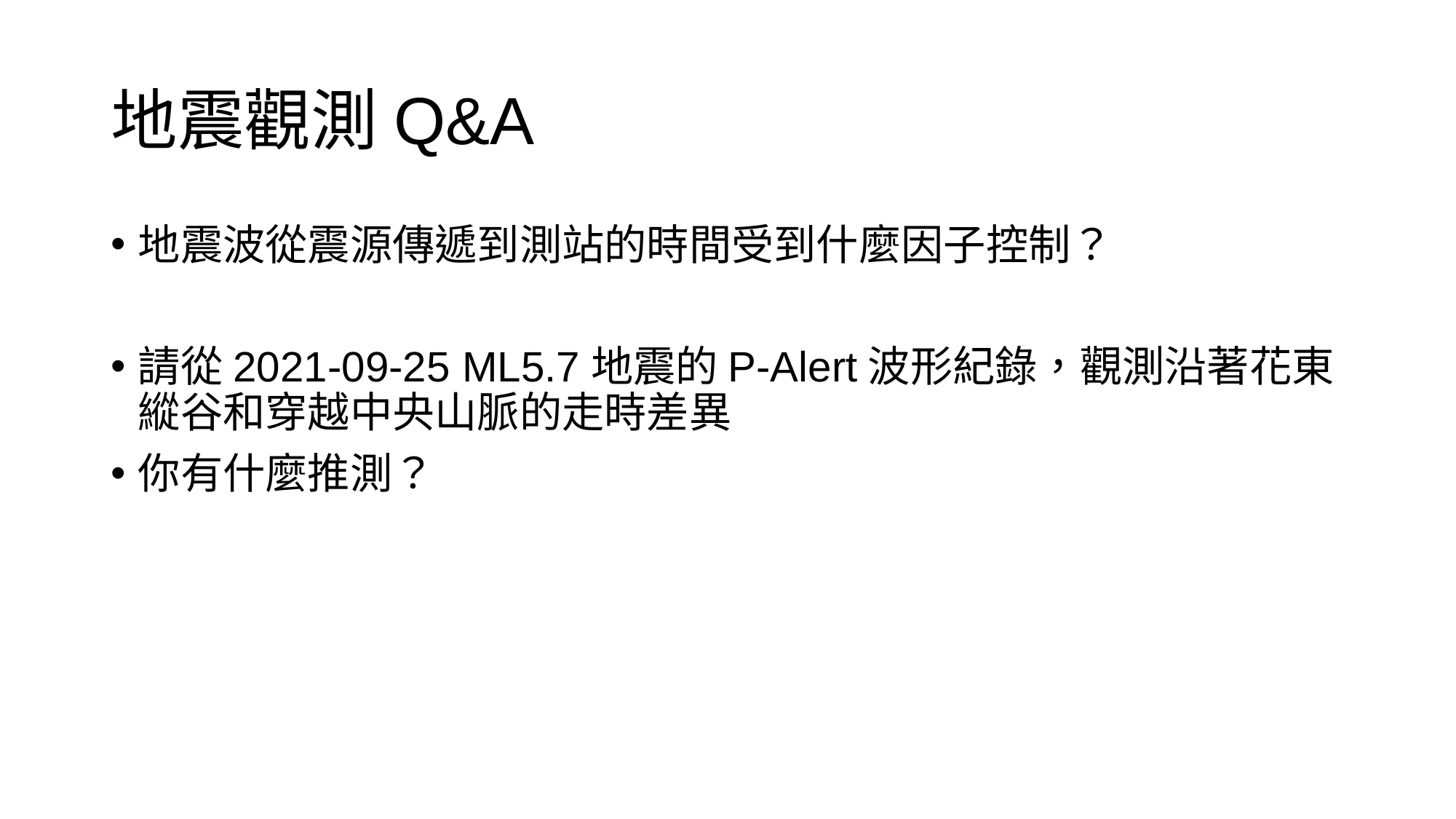

# 地震觀測Q&A
地震波從震源傳遞到測站的時間受到什麼因子控制？

請從2021-09-25 ML5.7地震的P-Alert波形紀錄，觀測沿著花東縱谷和穿越中央山脈的走時差異
你有什麼推測？